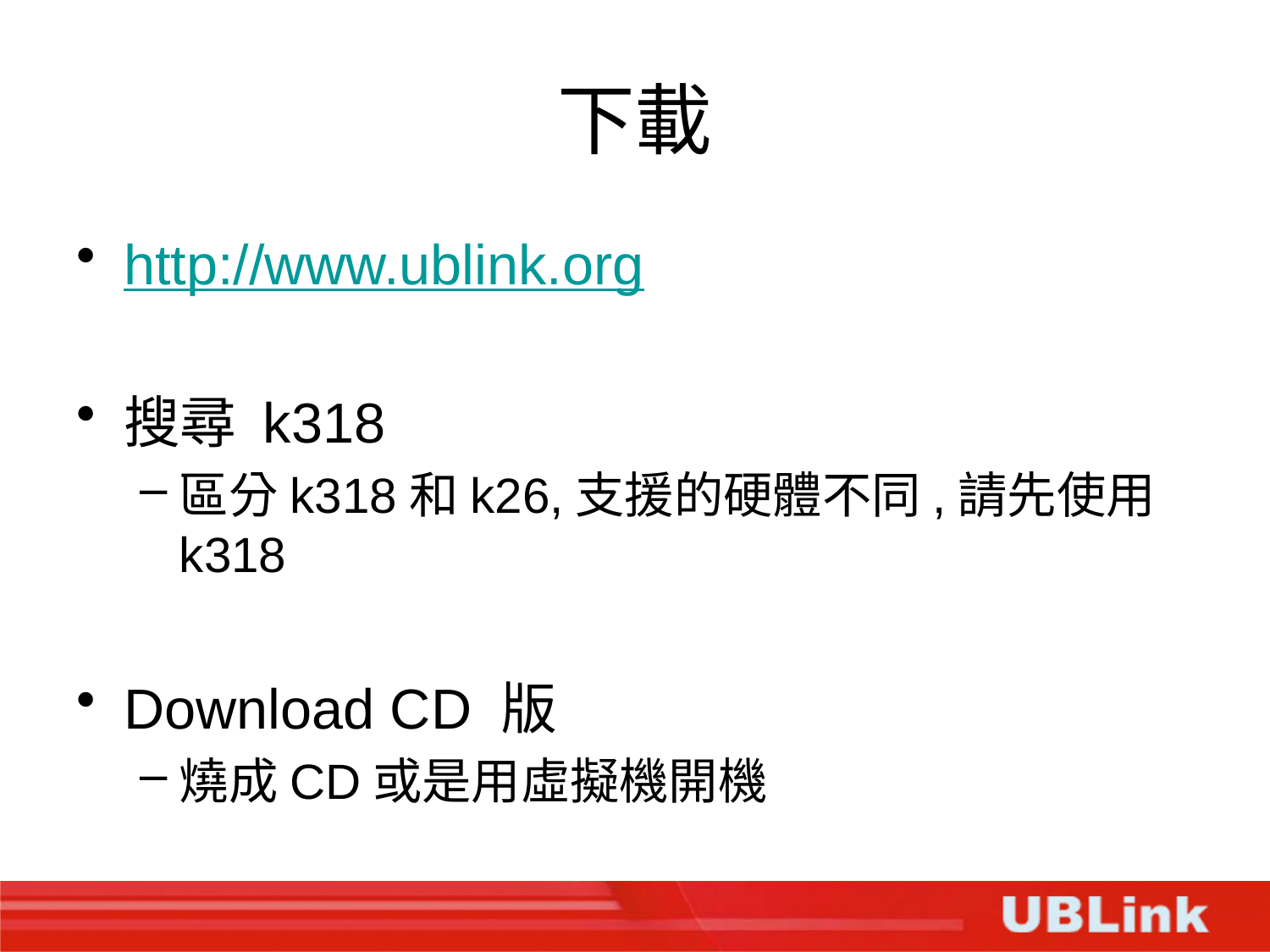

# 下載
http://www.ublink.org

搜尋 k318
區分k318和k26,支援的硬體不同,請先使用k318

Download CD 版
燒成CD或是用虛擬機開機